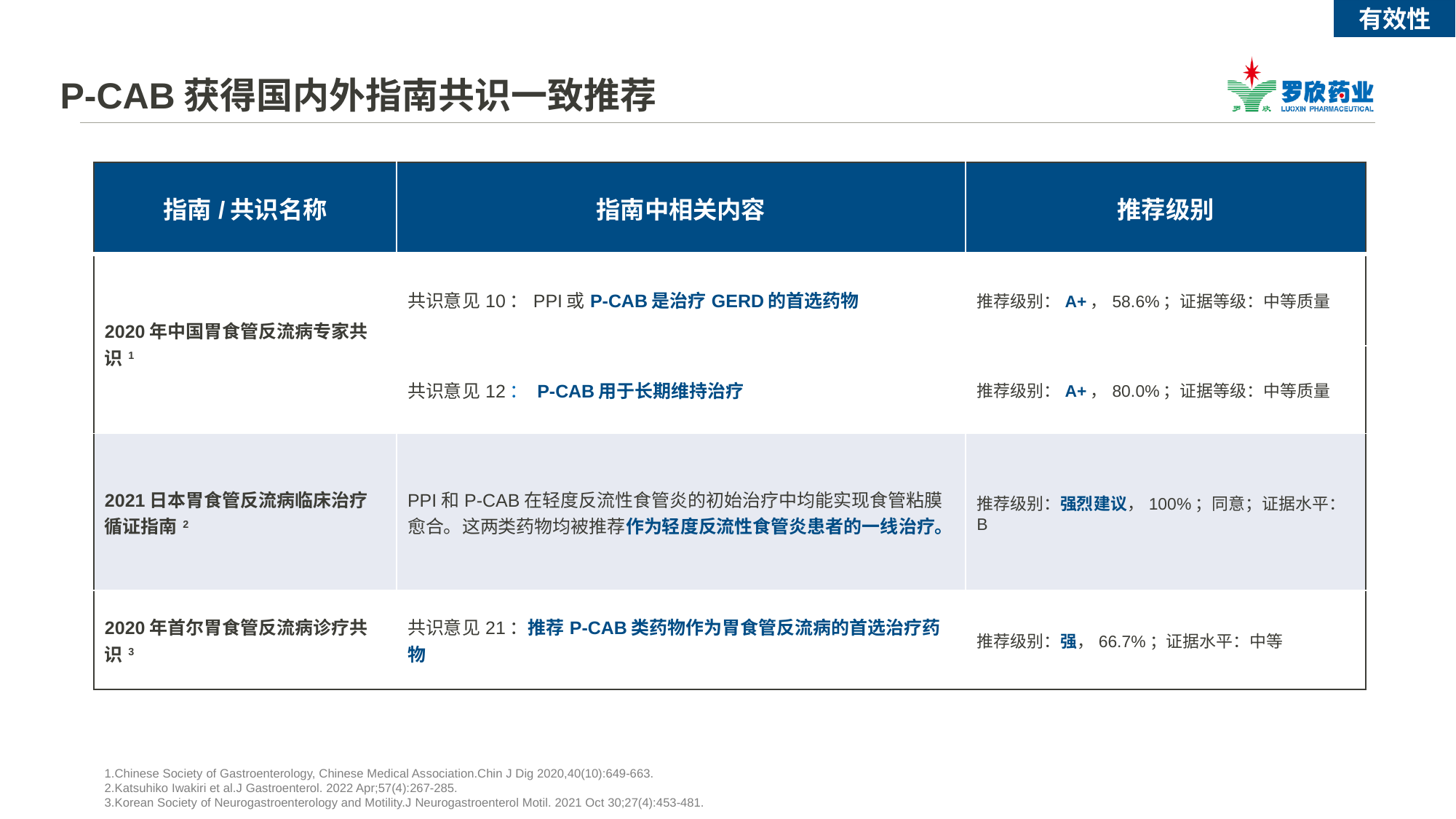

# P-CAB获得国内外指南共识一致推荐
有效性
| 指南/共识名称 | 指南中相关内容 | 推荐级别 |
| --- | --- | --- |
| 2020年中国胃食管反流病专家共识1 | 共识意见10：PPI或P-CAB是治疗GERD的首选药物 | 推荐级别：A+，58.6%；证据等级：中等质量 |
|  | 共识意见12： P-CAB用于长期维持治疗 | 推荐级别：A+，80.0%；证据等级：中等质量 |
| 2021日本胃食管反流病临床治疗循证指南2 | PPI和P-CAB在轻度反流性食管炎的初始治疗中均能实现食管粘膜愈合。这两类药物均被推荐作为轻度反流性食管炎患者的一线治疗。 | 推荐级别：强烈建议，100%；同意；证据水平：B |
| 2020年首尔胃食管反流病诊疗共识3 | 共识意见21：推荐P-CAB类药物作为胃食管反流病的首选治疗药物 | 推荐级别：强，66.7%；证据水平：中等 |
1.Chinese Society of Gastroenterology, Chinese Medical Association.Chin J Dig 2020,40(10):649-663.
2.Katsuhiko Iwakiri et al.J Gastroenterol. 2022 Apr;57(4):267-285.
3.Korean Society of Neurogastroenterology and Motility.J Neurogastroenterol Motil. 2021 Oct 30;27(4):453-481.